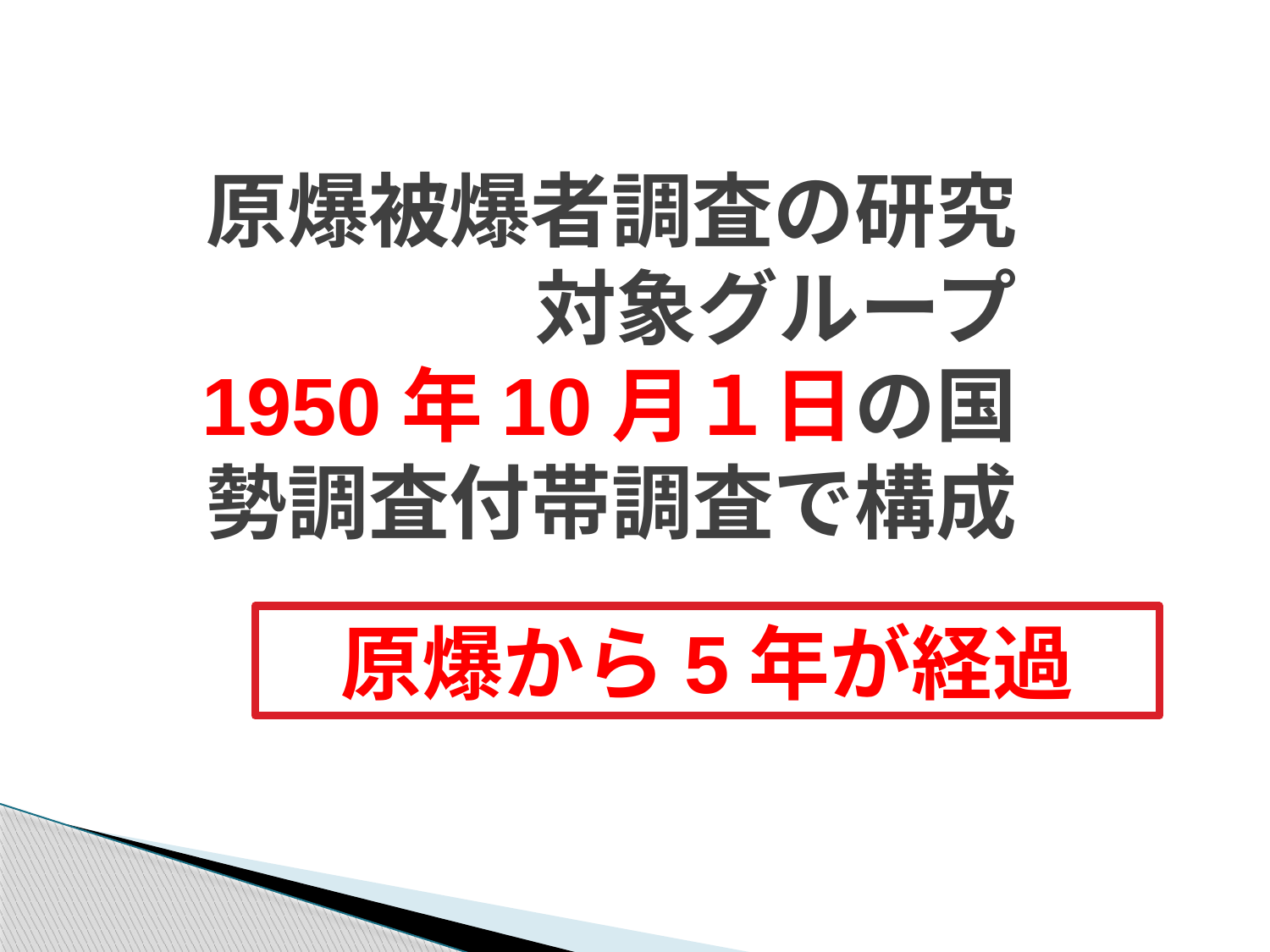

原爆被爆者調査の研究対象グループ
1950年10月１日の国勢調査付帯調査で構成
原爆から5年が経過